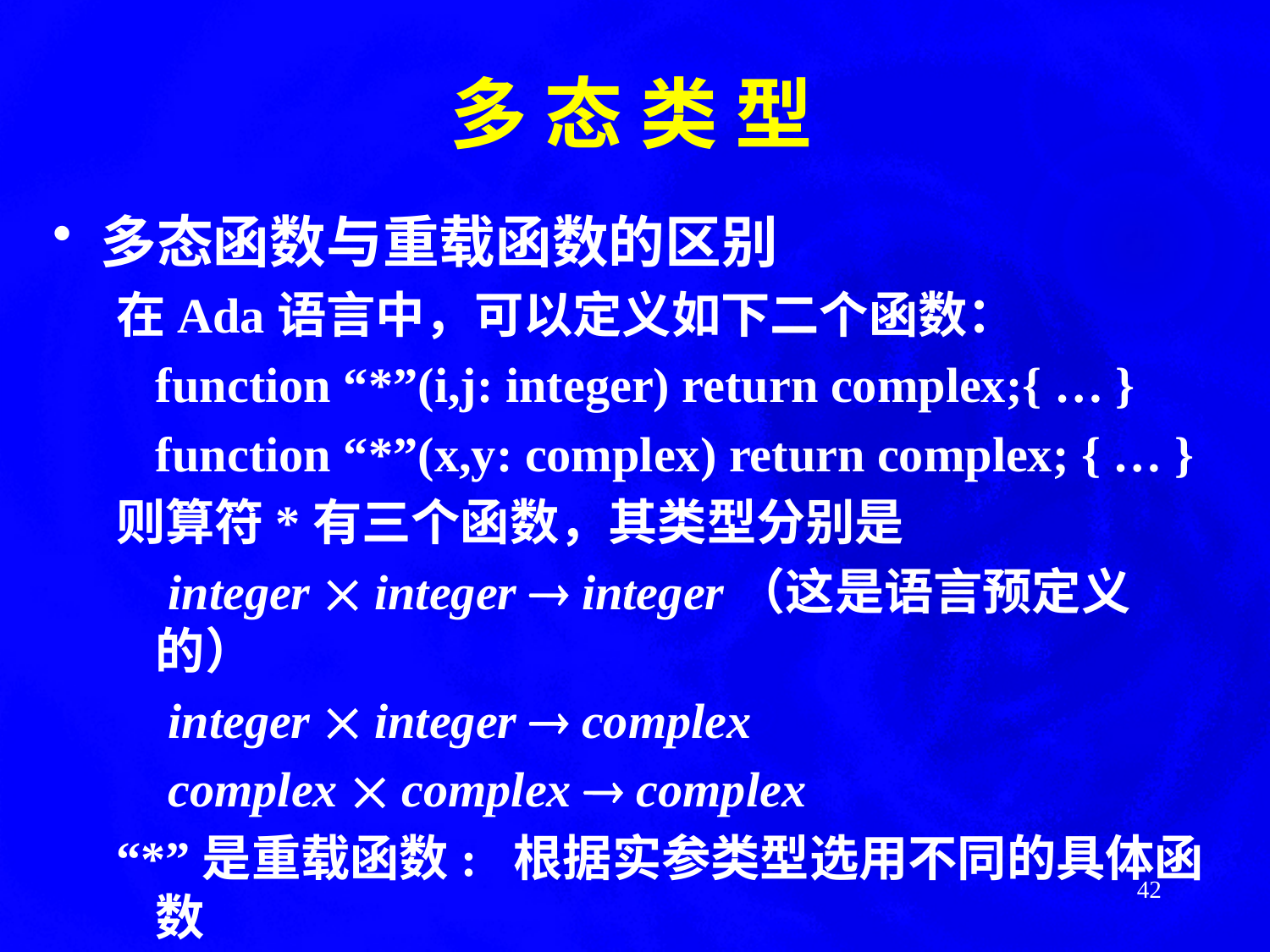

多 态 类 型
多态函数与重载函数的区别
在Ada语言中，可以定义如下二个函数：
	function “*”(i,j: integer) return complex;{ … }
	function “*”(x,y: complex) return complex; { … }
则算符*有三个函数，其类型分别是
	 integer × integer → integer（这是语言预定义的）
	 integer × integer → complex
	 complex × complex → complex
“*”是重载函数:  根据实参类型选用不同的具体函数
deref是多态函数：一个函数适用于很多种实参类型

42